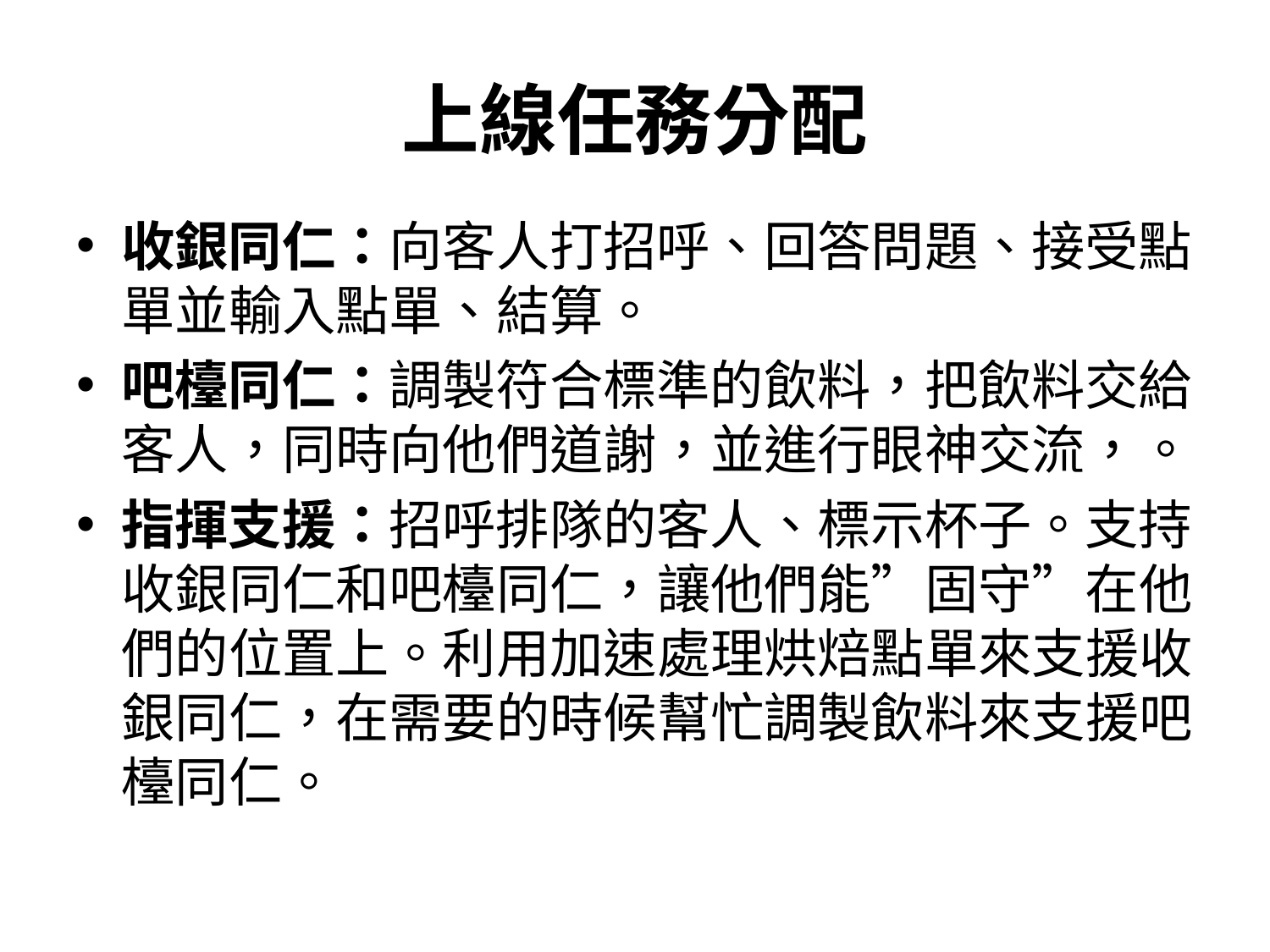

# 上線任務分配
收銀同仁：向客人打招呼、回答問題、接受點單並輸入點單、結算。
吧檯同仁：調製符合標準的飲料，把飲料交給客人，同時向他們道謝，並進行眼神交流，。
指揮支援：招呼排隊的客人、標示杯子。支持收銀同仁和吧檯同仁，讓他們能”固守”在他們的位置上。利用加速處理烘焙點單來支援收銀同仁，在需要的時候幫忙調製飲料來支援吧檯同仁。